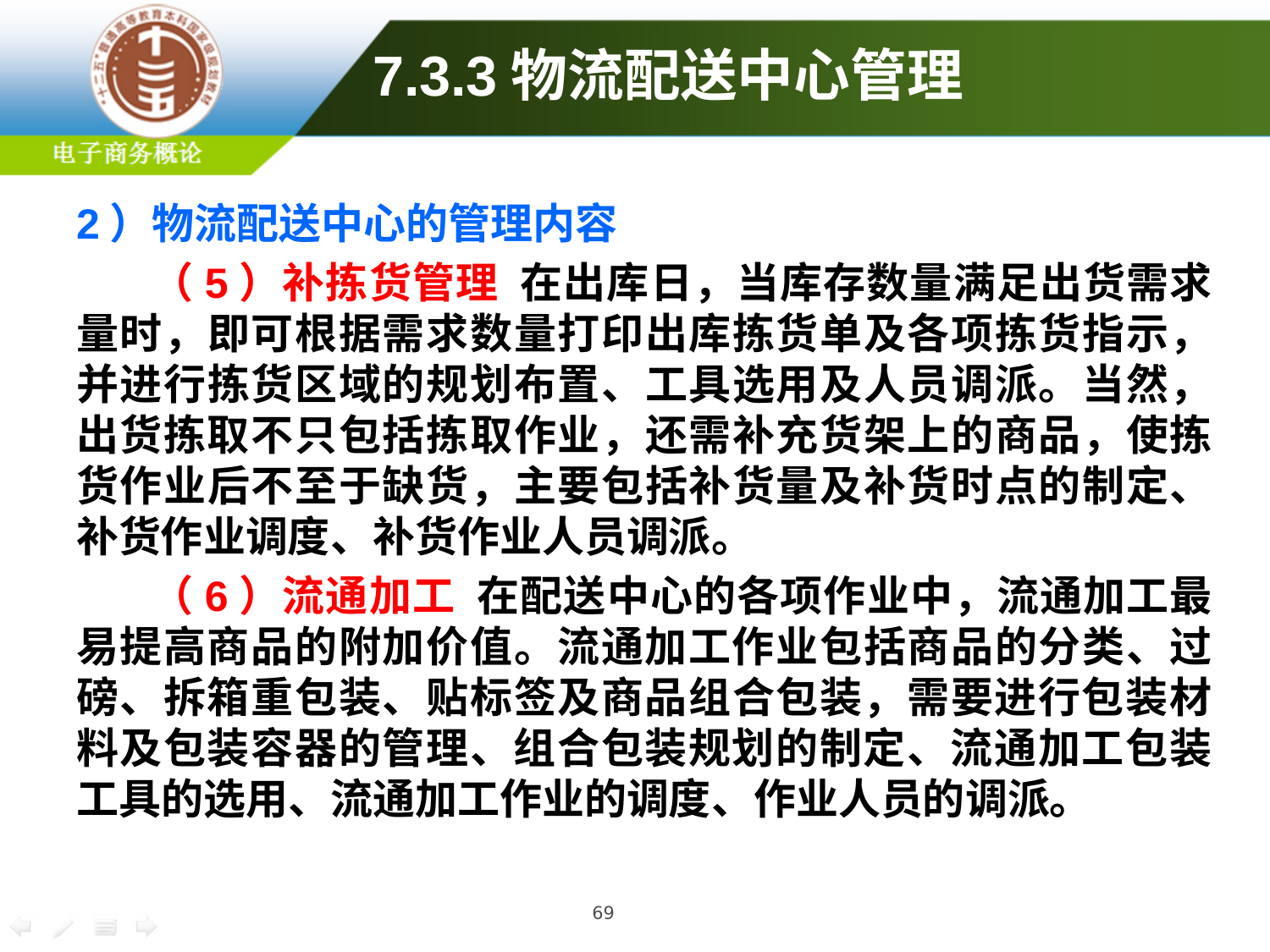

# 7.3.3物流配送中心管理
2）物流配送中心的管理内容
（5）补拣货管理  在出库日，当库存数量满足出货需求量时，即可根据需求数量打印出库拣货单及各项拣货指示，并进行拣货区域的规划布置、工具选用及人员调派。当然，出货拣取不只包括拣取作业，还需补充货架上的商品，使拣货作业后不至于缺货，主要包括补货量及补货时点的制定、补货作业调度、补货作业人员调派。
（6）流通加工  在配送中心的各项作业中，流通加工最易提高商品的附加价值。流通加工作业包括商品的分类、过磅、拆箱重包装、贴标签及商品组合包装，需要进行包装材料及包装容器的管理、组合包装规划的制定、流通加工包装工具的选用、流通加工作业的调度、作业人员的调派。
69